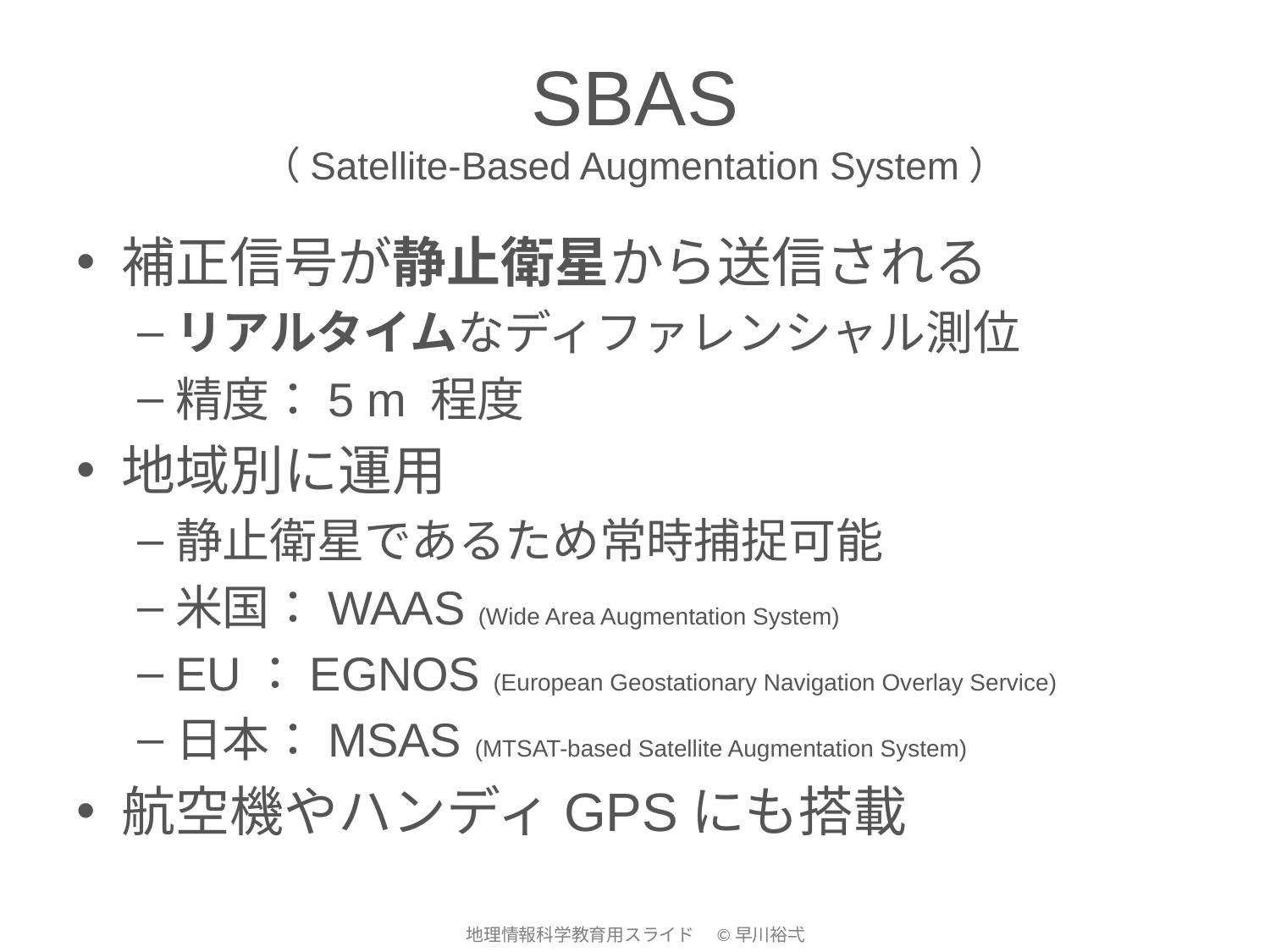

# SBAS （Satellite-Based Augmentation System）
補正信号が静止衛星から送信される
リアルタイムなディファレンシャル測位
精度：5 m 程度
地域別に運用
静止衛星であるため常時捕捉可能
米国：WAAS (Wide Area Augmentation System)
EU：EGNOS (European Geostationary Navigation Overlay Service)
日本：MSAS (MTSAT-based Satellite Augmentation System)
航空機やハンディGPSにも搭載